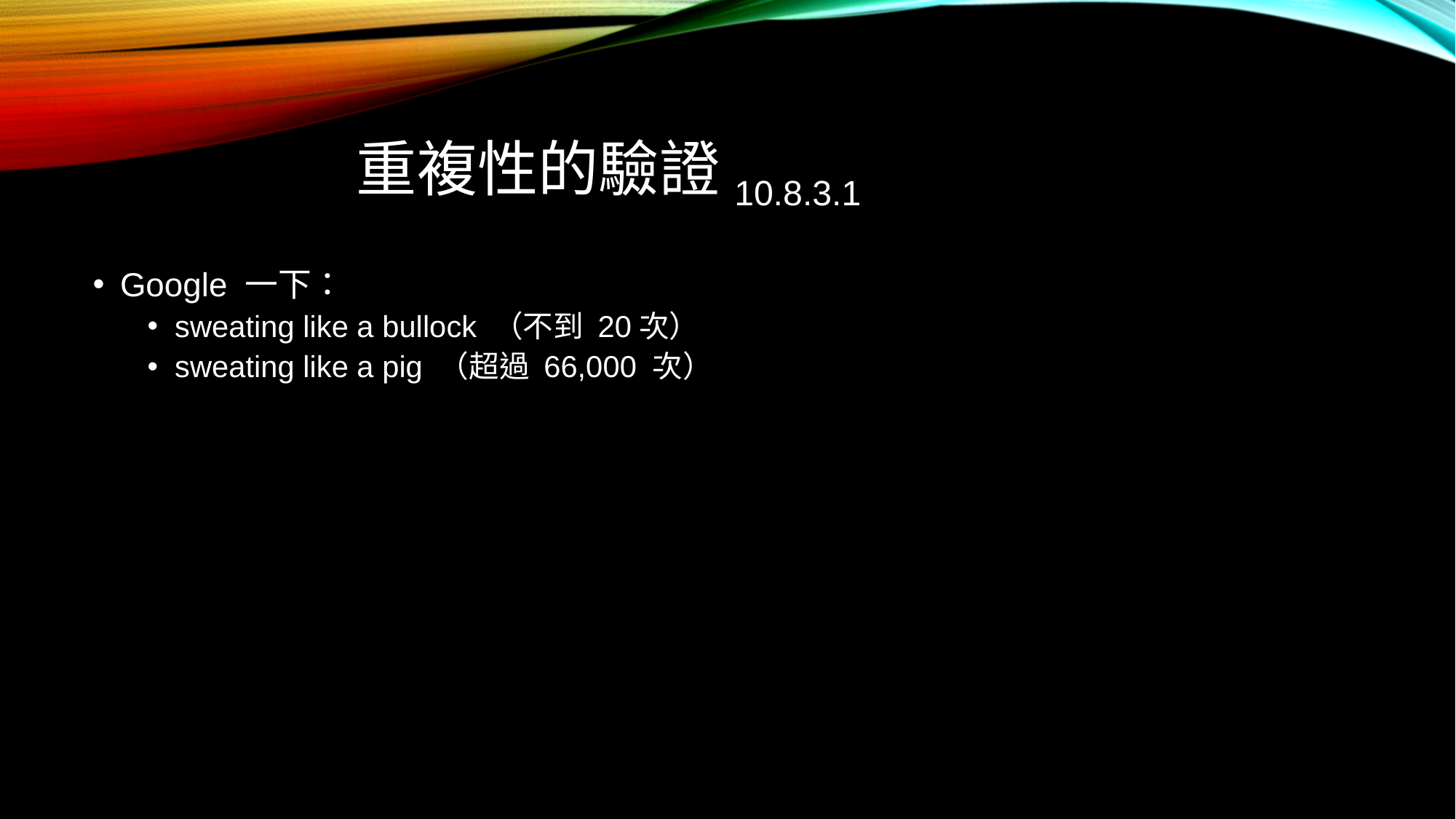

# 重複性的驗證10.8.3.1
Google 一下：
sweating like a bullock （不到 20次）
sweating like a pig （超過 66,000 次）